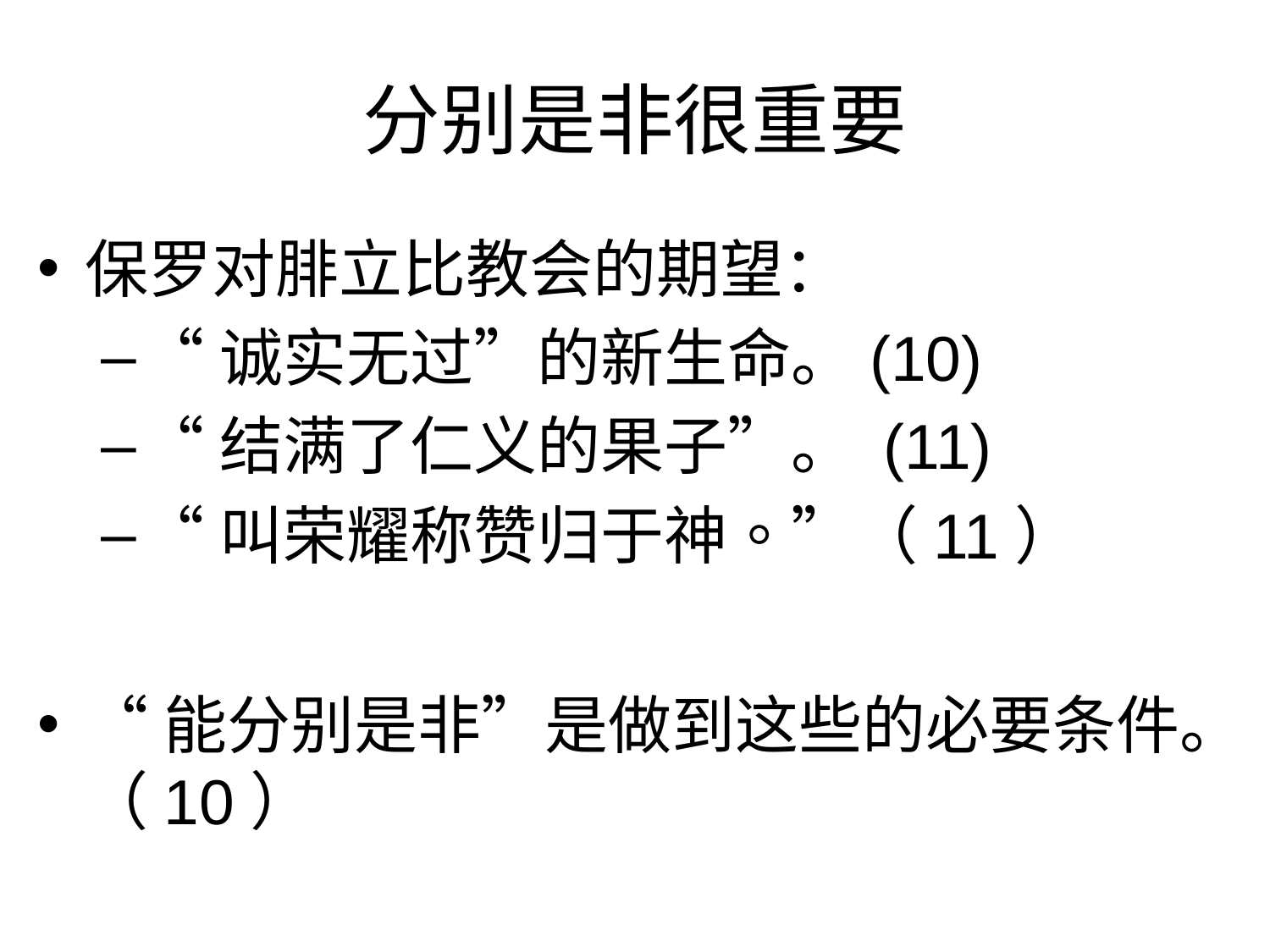

# 分别是非很重要
保罗对腓立比教会的期望：
“诚实无过”的新生命。(10)
“结满了仁义的果子”。 (11)
“叫荣耀称赞归于神。”（11）

“能分别是非”是做到这些的必要条件。（10）